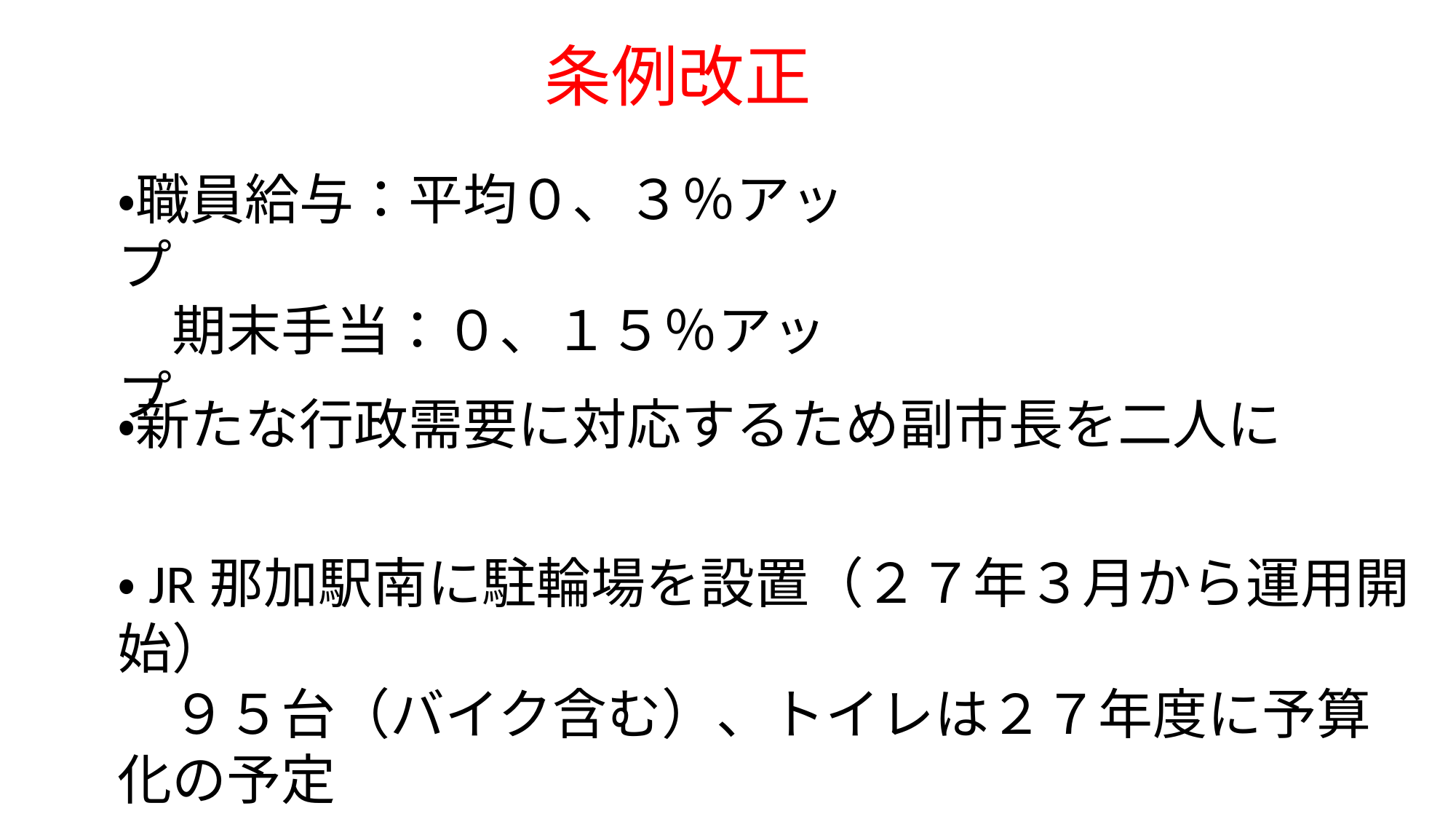

# 条例改正
・職員給与：平均０、３％アップ
　期末手当：０、１５％アップ
・新たな行政需要に対応するため副市長を二人に
・JR那加駅南に駐輪場を設置（２７年３月から運用開始）
　９５台（バイク含む）、トイレは２７年度に予算化の予定